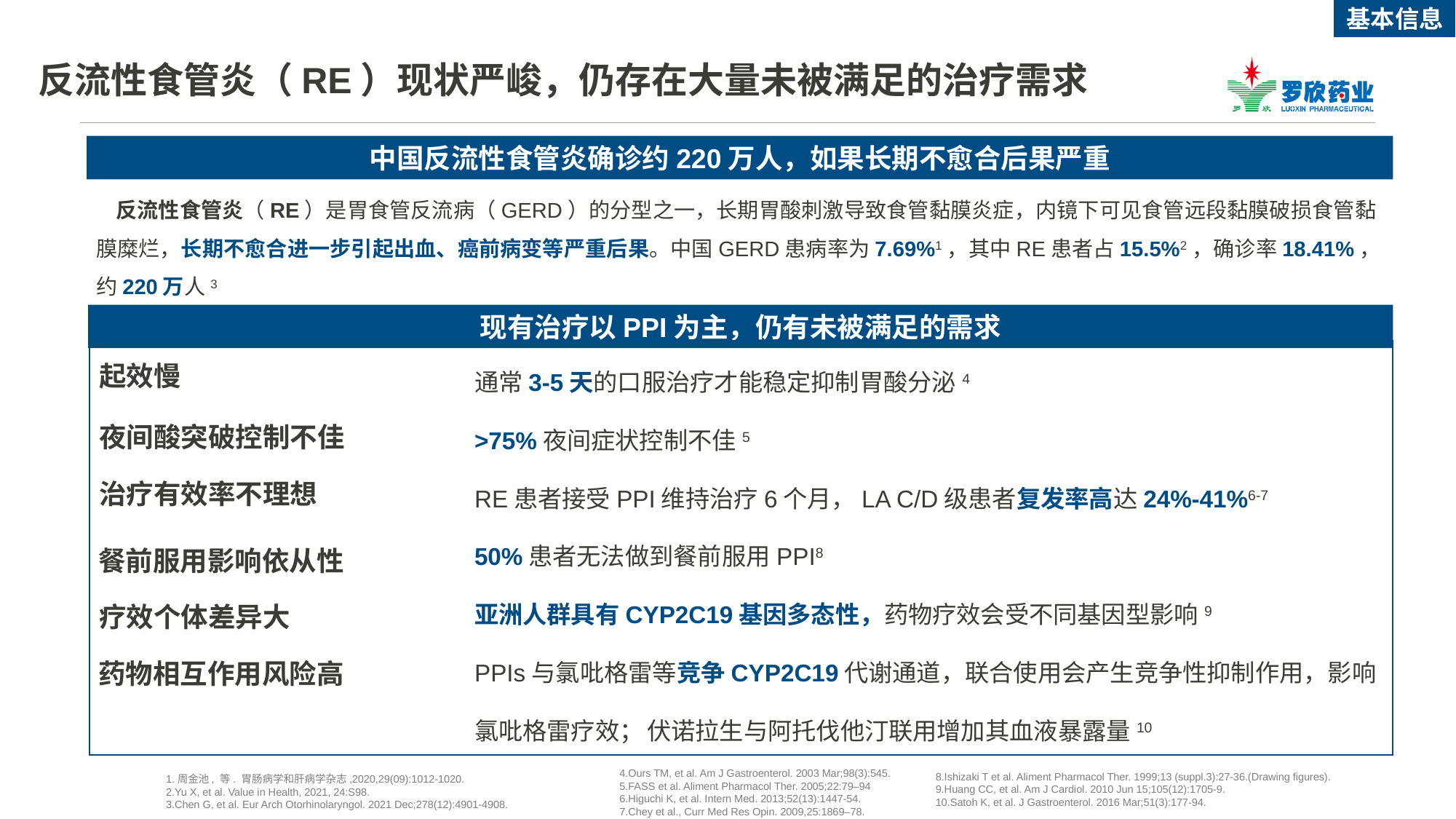

# 反流性食管炎（RE）现状严峻，仍存在大量未被满足的治疗需求
基本信息
中国反流性食管炎确诊约220万人，如果长期不愈合后果严重
   反流性食管炎（RE）是胃食管反流病（GERD）的分型之一，长期胃酸刺激导致食管黏膜炎症，内镜下可见食管远段黏膜破损食管黏膜糜烂，长期不愈合进一步引起出血、癌前病变等严重后果。中国GERD患病率为7.69%1，其中RE患者占15.5%2，确诊率18.41%，约220万人3
现有治疗以PPI为主，仍有未被满足的需求
通常3-5天的口服治疗才能稳定抑制胃酸分泌4
>75%夜间症状控制不佳5
RE患者接受PPI维持治疗6个月，LA C/D级患者复发率高达24%-41%6-7
50%患者无法做到餐前服用PPI8
亚洲人群具有CYP2C19基因多态性，药物疗效会受不同基因型影响9
PPIs与氯吡格雷等竞争CYP2C19代谢通道，联合使用会产生竞争性抑制作用，影响氯吡格雷疗效； 伏诺拉生与阿托伐他汀联用增加其血液暴露量10

起效慢
夜间酸突破控制不佳
治疗有效率不理想
餐前服用影响依从性
疗效个体差异大
药物相互作用风险高
4.Ours TM, et al. Am J Gastroenterol. 2003 Mar;98(3):545.
5.FASS et al. Aliment Pharmacol Ther. 2005;22:79–94
6.Higuchi K, et al. Intern Med. 2013;52(13):1447-54.
7.Chey et al., Curr Med Res Opin. 2009,25:1869–78.
8.Ishizaki T et al. Aliment Pharmacol Ther. 1999;13 (suppl.3):27-36.(Drawing figures).
9.Huang CC, et al. Am J Cardiol. 2010 Jun 15;105(12):1705-9.
10.Satoh K, et al. J Gastroenterol. 2016 Mar;51(3):177-94.
1.周金池, 等. 胃肠病学和肝病学杂志,2020,29(09):1012-1020.
2.Yu X, et al. Value in Health, 2021, 24:S98.
3.Chen G, et al. Eur Arch Otorhinolaryngol. 2021 Dec;278(12):4901-4908.